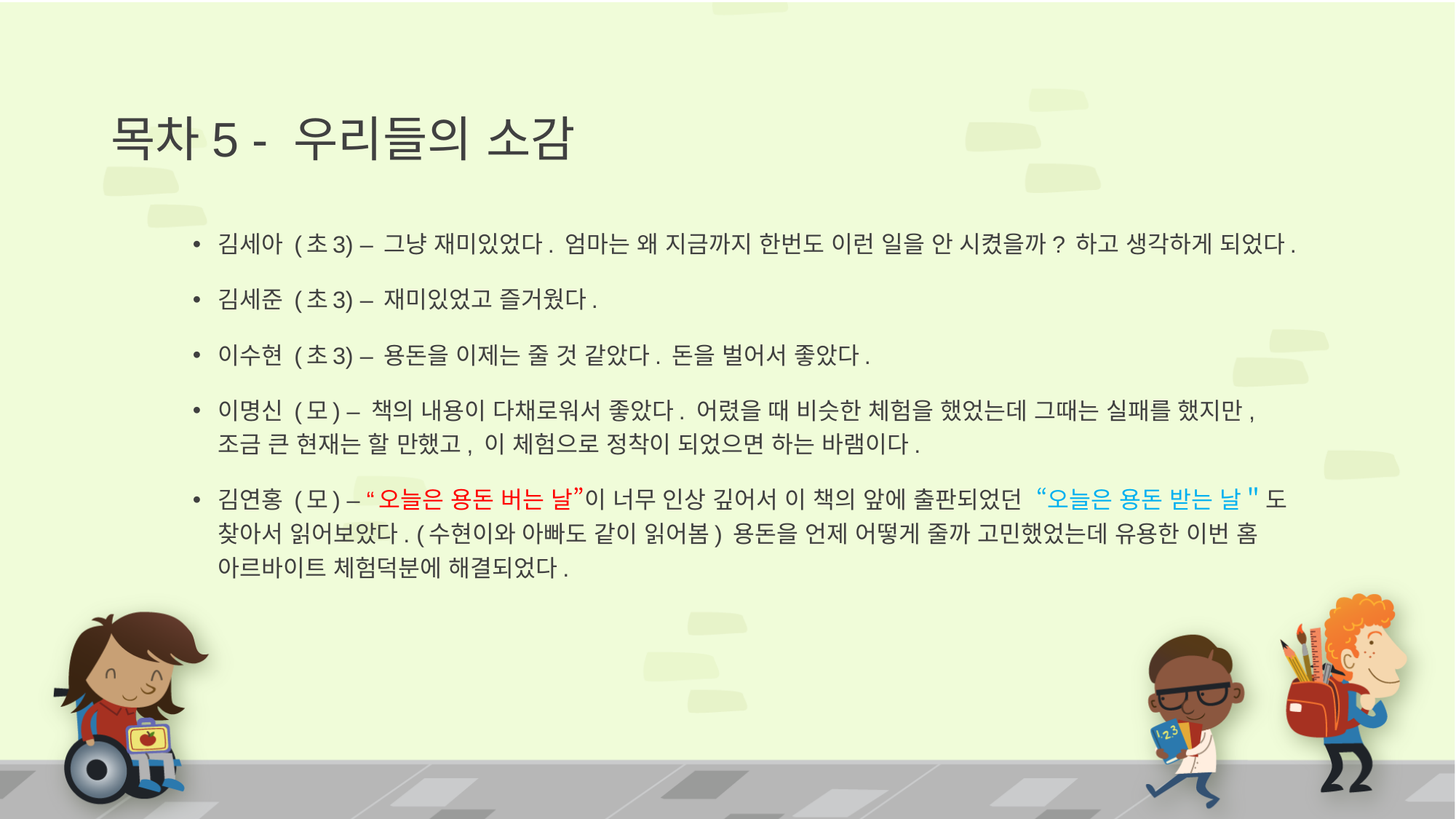

# 목차5 - 우리들의 소감
김세아 (초3) – 그냥 재미있었다. 엄마는 왜 지금까지 한번도 이런 일을 안 시켰을까? 하고 생각하게 되었다.
김세준 (초3) – 재미있었고 즐거웠다.
이수현 (초3) – 용돈을 이제는 줄 것 같았다. 돈을 벌어서 좋았다.
이명신 (모) – 책의 내용이 다채로워서 좋았다. 어렸을 때 비슷한 체험을 했었는데 그때는 실패를 했지만, 조금 큰 현재는 할 만했고, 이 체험으로 정착이 되었으면 하는 바램이다.
김연홍 (모) – “오늘은 용돈 버는 날”이 너무 인상 깊어서 이 책의 앞에 출판되었던  “오늘은 용돈 받는 날＂도 찾아서 읽어보았다. (수현이와 아빠도 같이 읽어봄) 용돈을 언제 어떻게 줄까 고민했었는데 유용한 이번 홈 아르바이트 체험덕분에 해결되었다.